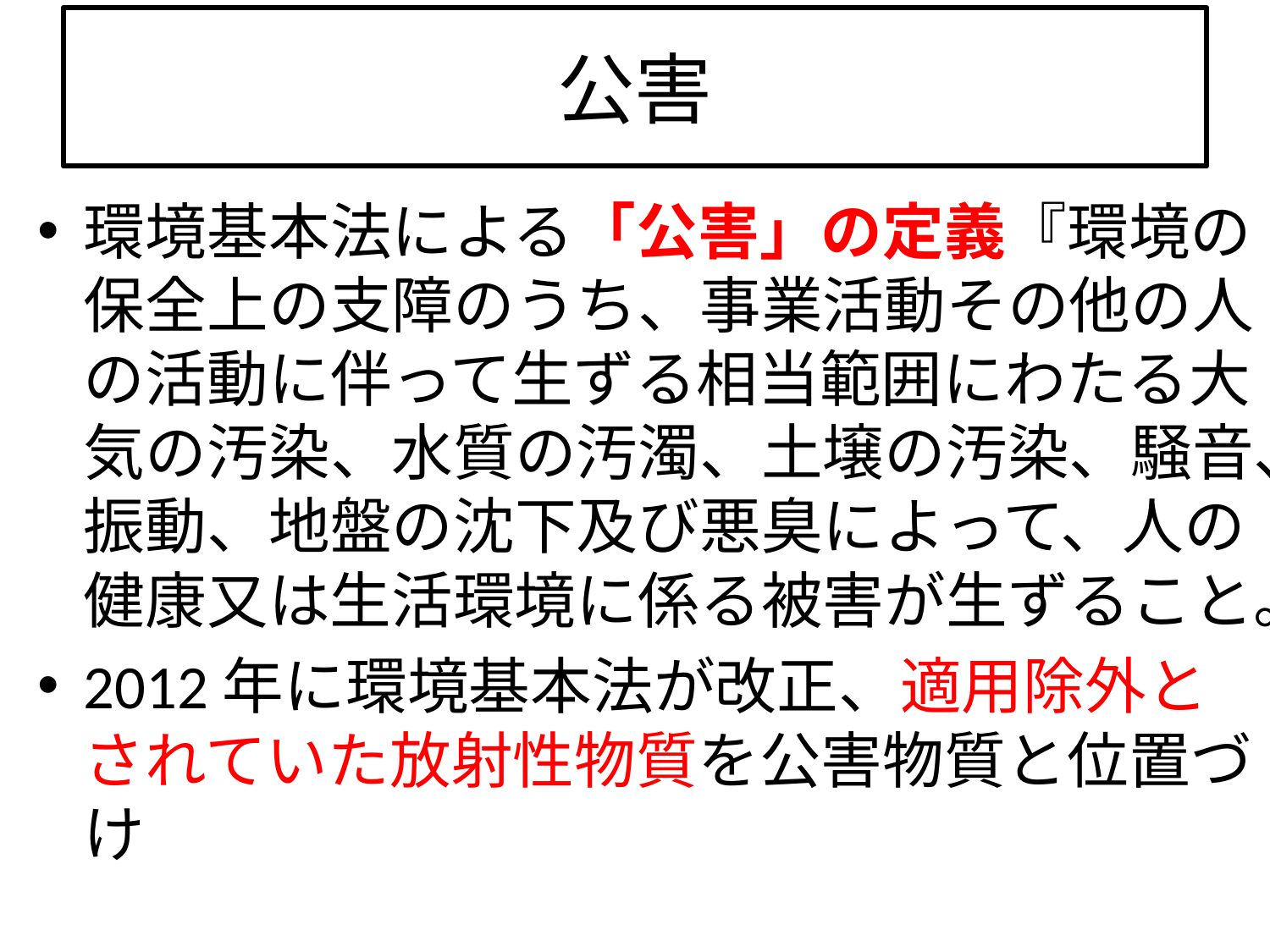

# 公害
環境基本法による「公害」の定義『環境の保全上の支障のうち、事業活動その他の人の活動に伴って生ずる相当範囲にわたる大気の汚染、水質の汚濁、土壌の汚染、騒音、振動、地盤の沈下及び悪臭によって、人の健康又は生活環境に係る被害が生ずること。
2012年に環境基本法が改正、適用除外とされていた放射性物質を公害物質と位置づけ